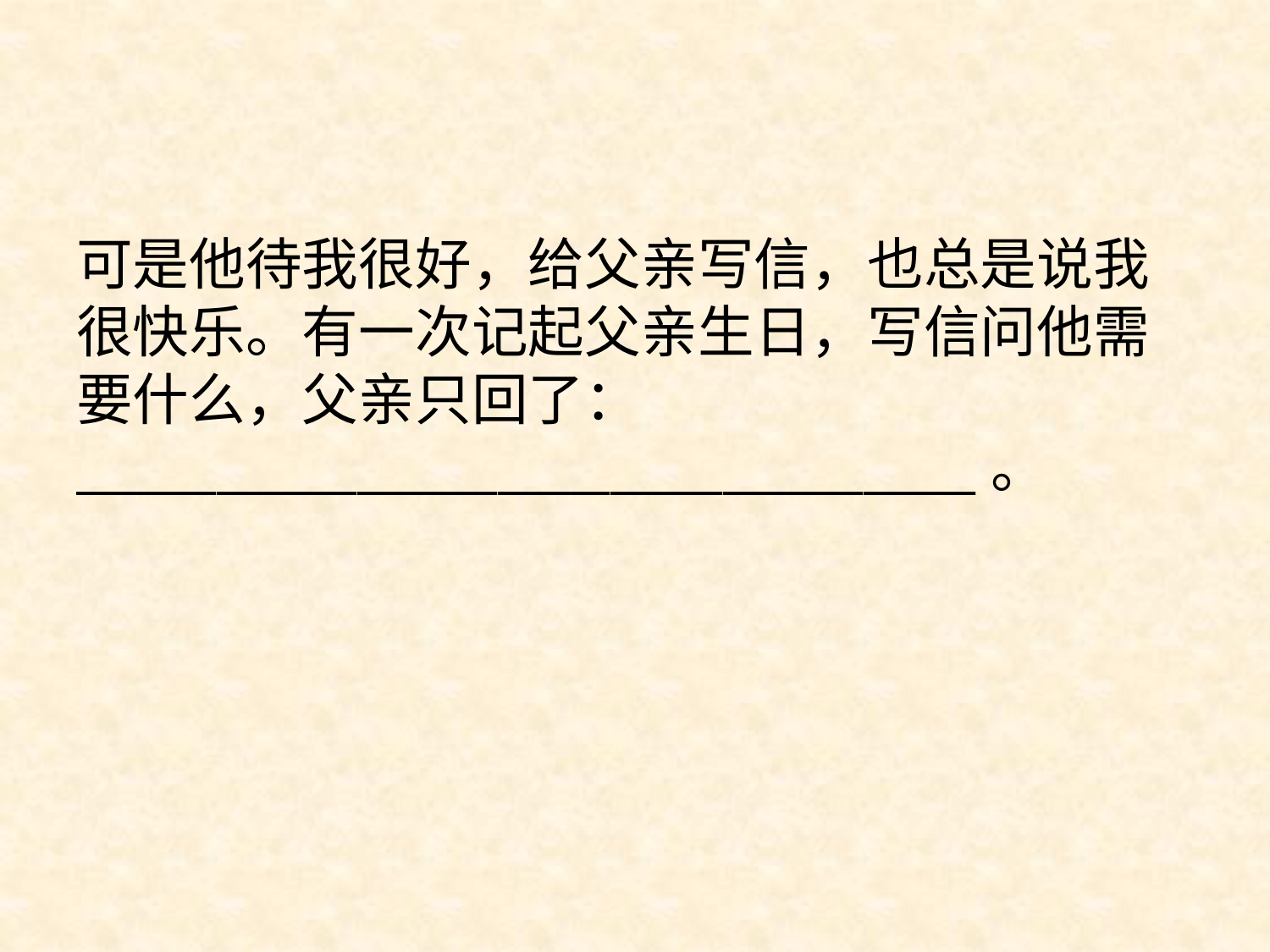

#
可是他待我很好，给父亲写信，也总是说我很快乐。有一次记起父亲生日，写信问他需要什么，父亲只回了：________________________________。